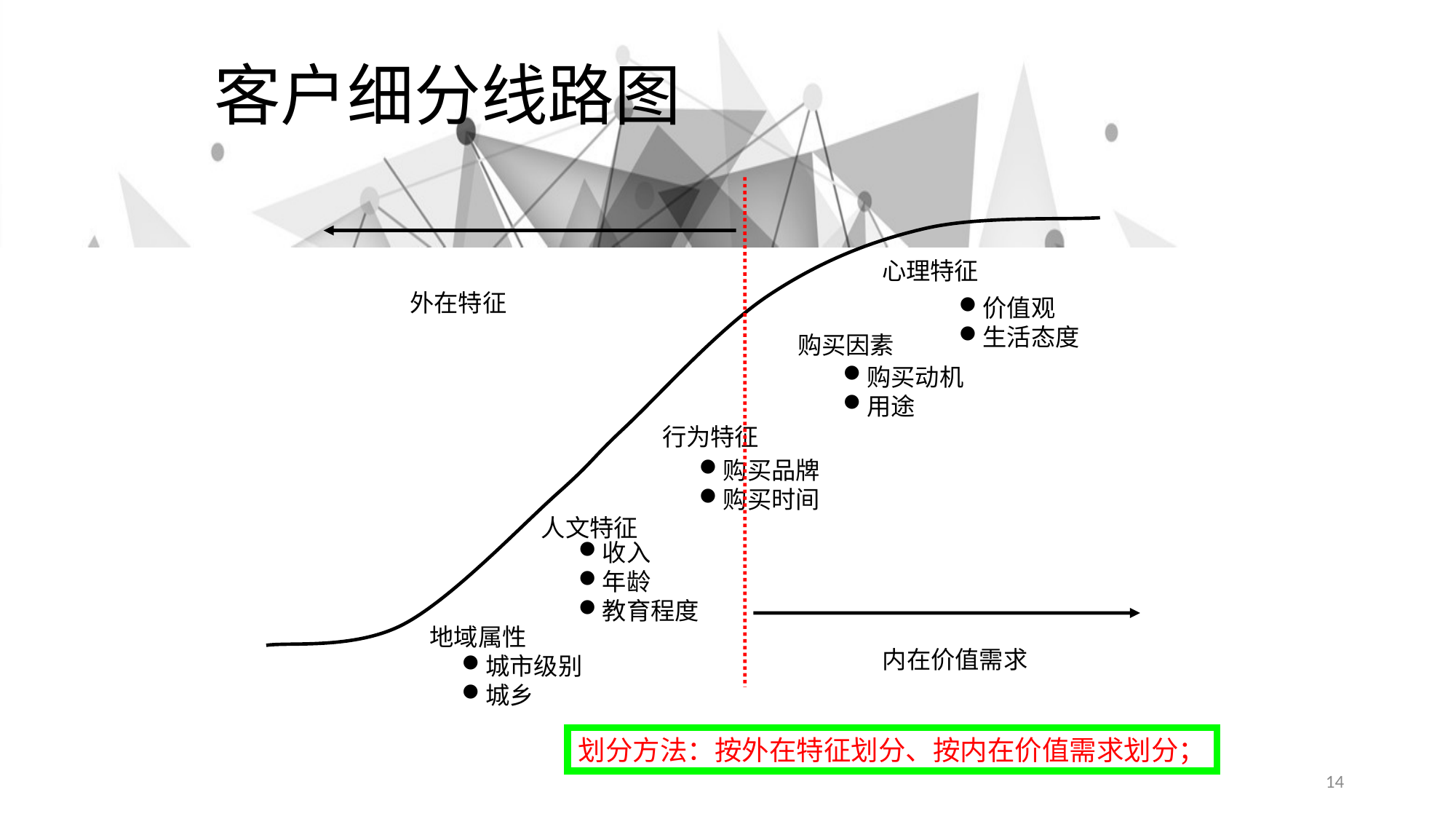

# 客户细分线路图

心理特征
外在特征
价值观
生活态度
购买因素
购买动机
用途
行为特征
购买品牌
购买时间
人文特征
收入
年龄
教育程度

地域属性
内在价值需求
城市级别
城乡
划分方法：按外在特征划分、按内在价值需求划分；
14